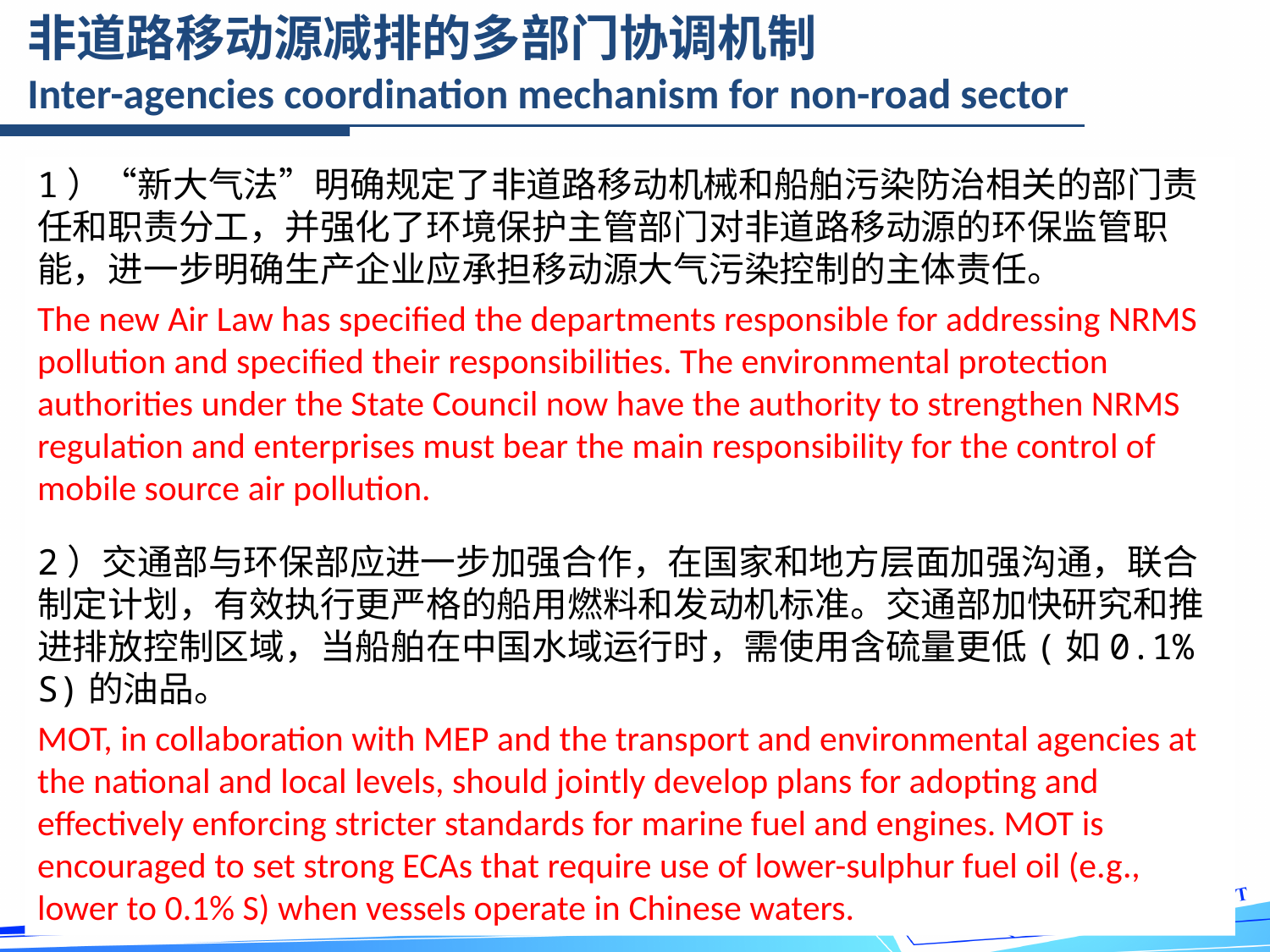

非道路移动源减排的多部门协调机制
Inter-agencies coordination mechanism for non-road sector
1）“新大气法”明确规定了非道路移动机械和船舶污染防治相关的部门责任和职责分工，并强化了环境保护主管部门对非道路移动源的环保监管职能，进一步明确生产企业应承担移动源大气污染控制的主体责任。
The new Air Law has specified the departments responsible for addressing NRMS pollution and specified their responsibilities. The environmental protection authorities under the State Council now have the authority to strengthen NRMS regulation and enterprises must bear the main responsibility for the control of mobile source air pollution.

2）交通部与环保部应进一步加强合作，在国家和地方层面加强沟通，联合制定计划，有效执行更严格的船用燃料和发动机标准。交通部加快研究和推进排放控制区域，当船舶在中国水域运行时，需使用含硫量更低(如0.1% S)的油品。
MOT, in collaboration with MEP and the transport and environmental agencies at the national and local levels, should jointly develop plans for adopting and effectively enforcing stricter standards for marine fuel and engines. MOT is encouraged to set strong ECAs that require use of lower-sulphur fuel oil (e.g., lower to 0.1% S) when vessels operate in Chinese waters.